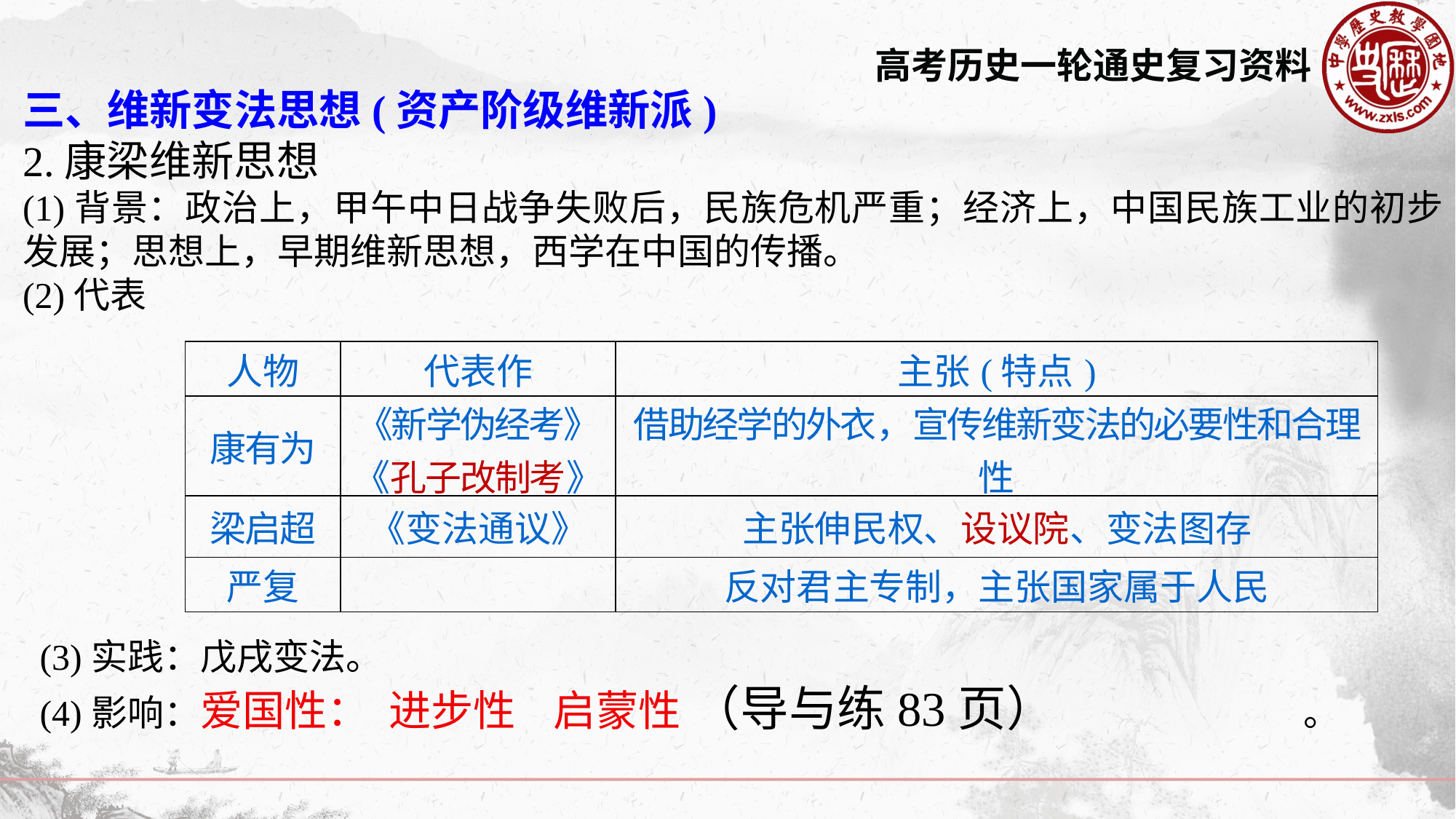

三、维新变法思想(资产阶级维新派)
2.康梁维新思想
(1)背景：政治上，甲午中日战争失败后，民族危机严重；经济上，中国民族工业的初步发展；思想上，早期维新思想，西学在中国的传播。
(2)代表

| 人物 | 代表作 | 主张(特点) |
| --- | --- | --- |
| 康有为 | 《新学伪经考》 《孔子改制考》 | 借助经学的外衣，宣传维新变法的必要性和合理性 |
| 梁启超 | 《变法通议》 | 主张伸民权、设议院、变法图存 |
| 严复 |  | 反对君主专制，主张国家属于人民 |
(3)实践：戊戌变法。
(4)影响：爱国性：  进步性    启蒙性 （导与练83页）                        。